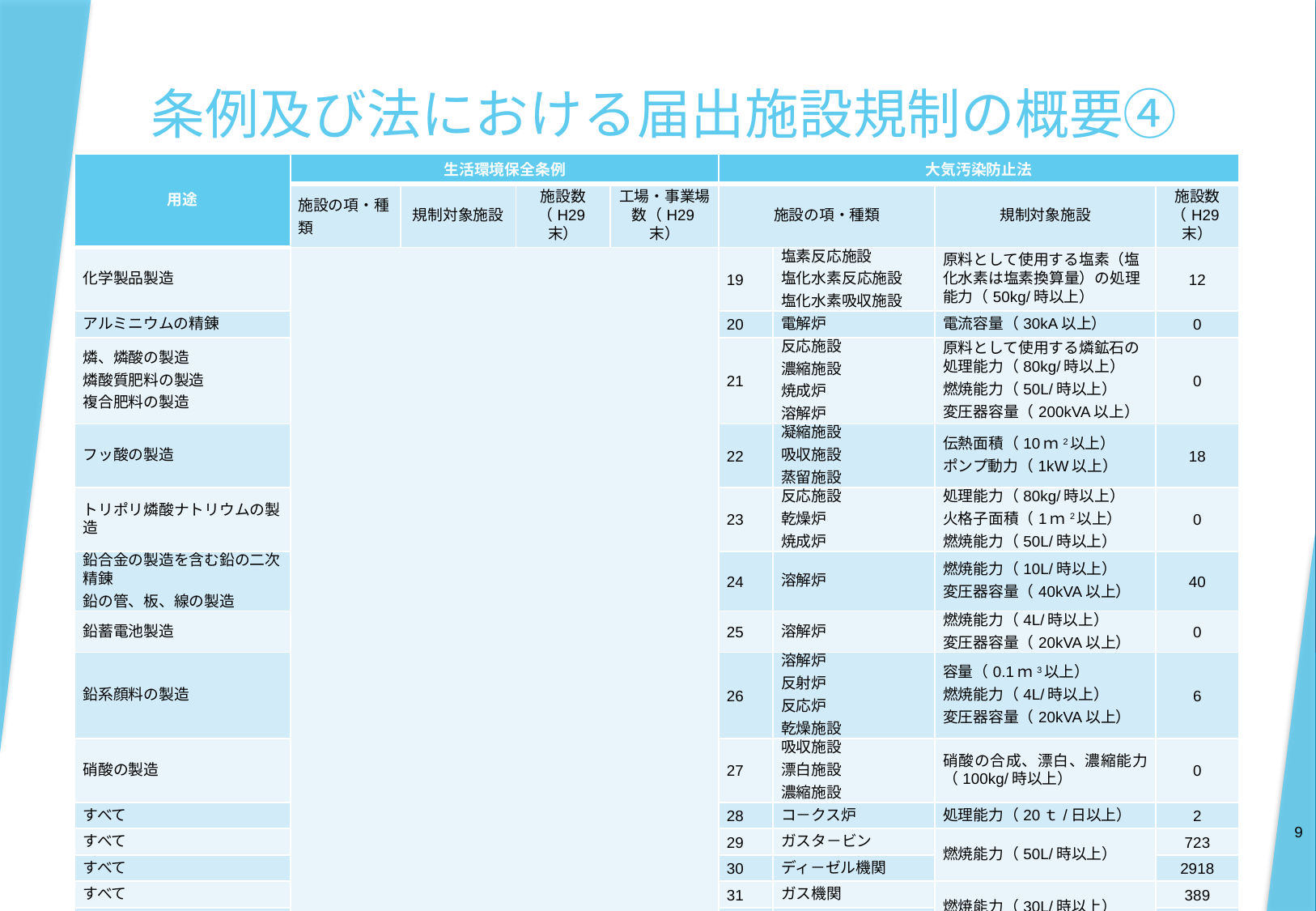

# 条例及び法における届出施設規制の概要④
| 用途 | 生活環境保全条例 |  |  |  | 大気汚染防止法 |  |  |  |
| --- | --- | --- | --- | --- | --- | --- | --- | --- |
|  | 施設の項・種類 | 規制対象施設 | 施設数 （H29末） | 工場・事業場数（H29末） | 施設の項・種類 |  | 規制対象施設 | 施設数 （H29末） |
| 化学製品製造 |  |  |  |  | 19 | 塩素反応施設 塩化水素反応施設 塩化水素吸収施設 | 原料として使用する塩素（塩化水素は塩素換算量）の処理能力（50kg/時以上） | 12 |
| アルミニウムの精錬 |  |  |  |  | 20 | 電解炉 | 電流容量（30kA以上） | 0 |
| 燐、燐酸の製造 燐酸質肥料の製造 複合肥料の製造 |  |  |  |  | 21 | 反応施設 濃縮施設 焼成炉 溶解炉 | 原料として使用する燐鉱石の処理能力（80kg/時以上） 燃焼能力（50L/時以上） 変圧器容量（200kVA以上） | 0 |
| フッ酸の製造 |  |  |  |  | 22 | 凝縮施設 吸収施設 蒸留施設 | 伝熱面積（10ｍ2以上） ポンプ動力（1kW以上） | 18 |
| トリポリ燐酸ナトリウムの製造 |  |  |  |  | 23 | 反応施設 乾燥炉 焼成炉 | 処理能力（80kg/時以上） 火格子面積（1ｍ2以上） 燃焼能力（50L/時以上） | 0 |
| 鉛合金の製造を含む鉛の二次精錬 鉛の管、板、線の製造 |  |  |  |  | 24 | 溶解炉 | 燃焼能力（10L/時以上） 変圧器容量（40kVA以上） | 40 |
| 鉛蓄電池製造 |  |  |  |  | 25 | 溶解炉 | 燃焼能力（4L/時以上） 変圧器容量（20kVA以上） | 0 |
| 鉛系顔料の製造 |  |  |  |  | 26 | 溶解炉 反射炉 反応炉 乾燥施設 | 容量（0.1ｍ3以上） 燃焼能力（4L/時以上） 変圧器容量（20kVA以上） | 6 |
| 硝酸の製造 |  |  |  |  | 27 | 吸収施設 漂白施設 濃縮施設 | 硝酸の合成、漂白、濃縮能力（100kg/時以上） | 0 |
| すべて |  |  |  |  | 28 | コ－クス炉 | 処理能力（20ｔ/日以上） | 2 |
| すべて |  |  |  |  | 29 | ガスタ－ビン | 燃焼能力（50L/時以上） | 723 |
| すべて |  |  |  |  | 30 | ディ－ゼル機関 |  | 2918 |
| すべて |  |  |  |  | 31 | ガス機関 | 燃焼能力（30L/時以上） | 389 |
| すべて |  |  |  |  | 32 | ガソリン機関 |  | 0 |

9